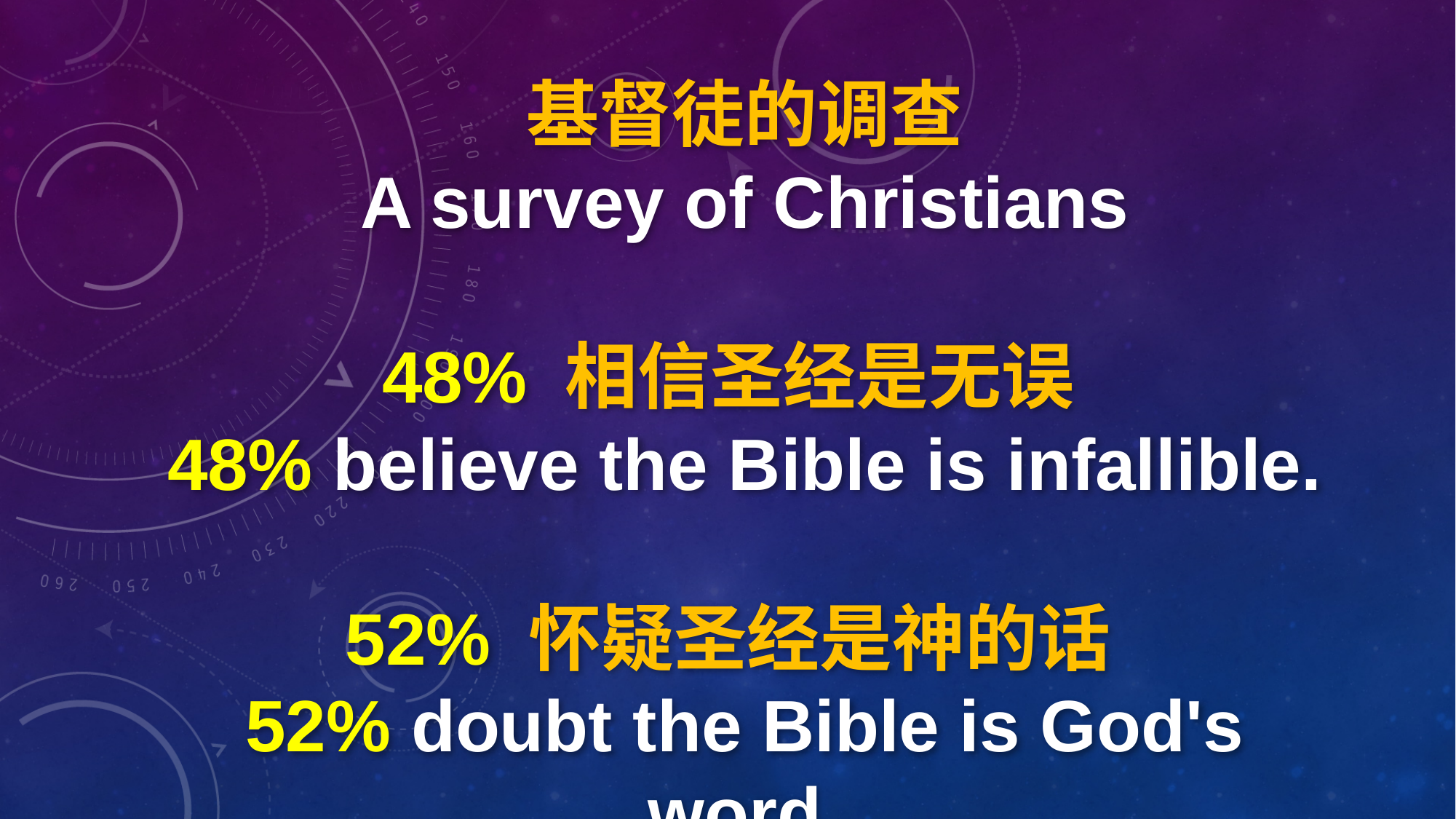

基督徒的调查
A survey of Christians

48% 相信圣经是无误
48% believe the Bible is infallible.

52% 怀疑圣经是神的话
52% doubt the Bible is God's word.